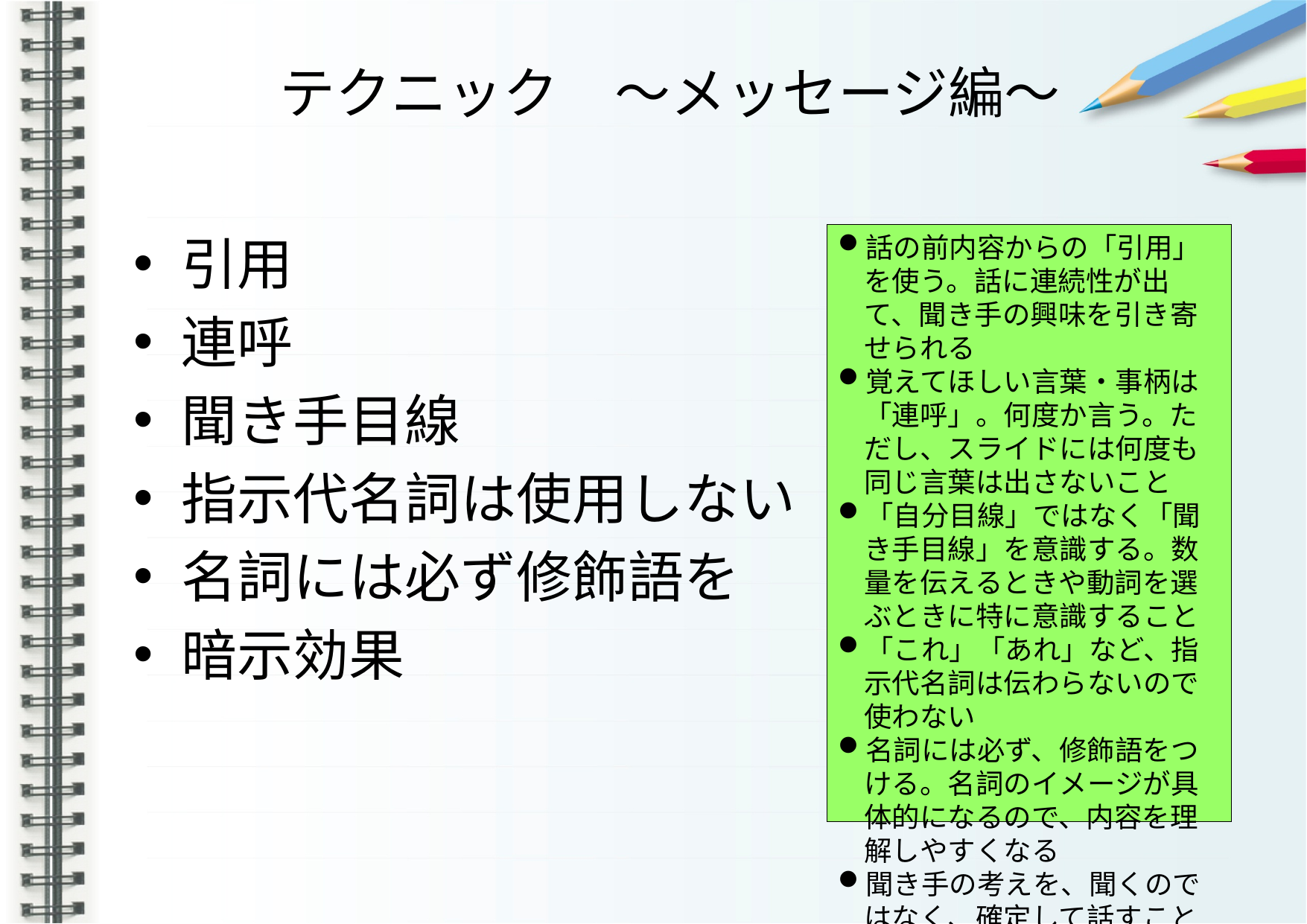

テクニック　～メッセージ編～
引用
連呼
聞き手目線
指示代名詞は使用しない
名詞には必ず修飾語を
暗示効果
話の前内容からの「引用」を使う。話に連続性が出て、聞き手の興味を引き寄せられる
覚えてほしい言葉・事柄は「連呼」。何度か言う。ただし、スライドには何度も同じ言葉は出さないこと
「自分目線」ではなく「聞き手目線」を意識する。数量を伝えるときや動詞を選ぶときに特に意識すること
「これ」「あれ」など、指示代名詞は伝わらないので使わない
名詞には必ず、修飾語をつける。名詞のイメージが具体的になるので、内容を理解しやすくなる
聞き手の考えを、聞くのではなく、確定して話すことにより、暗示効果が生まれる。多用はしないこと